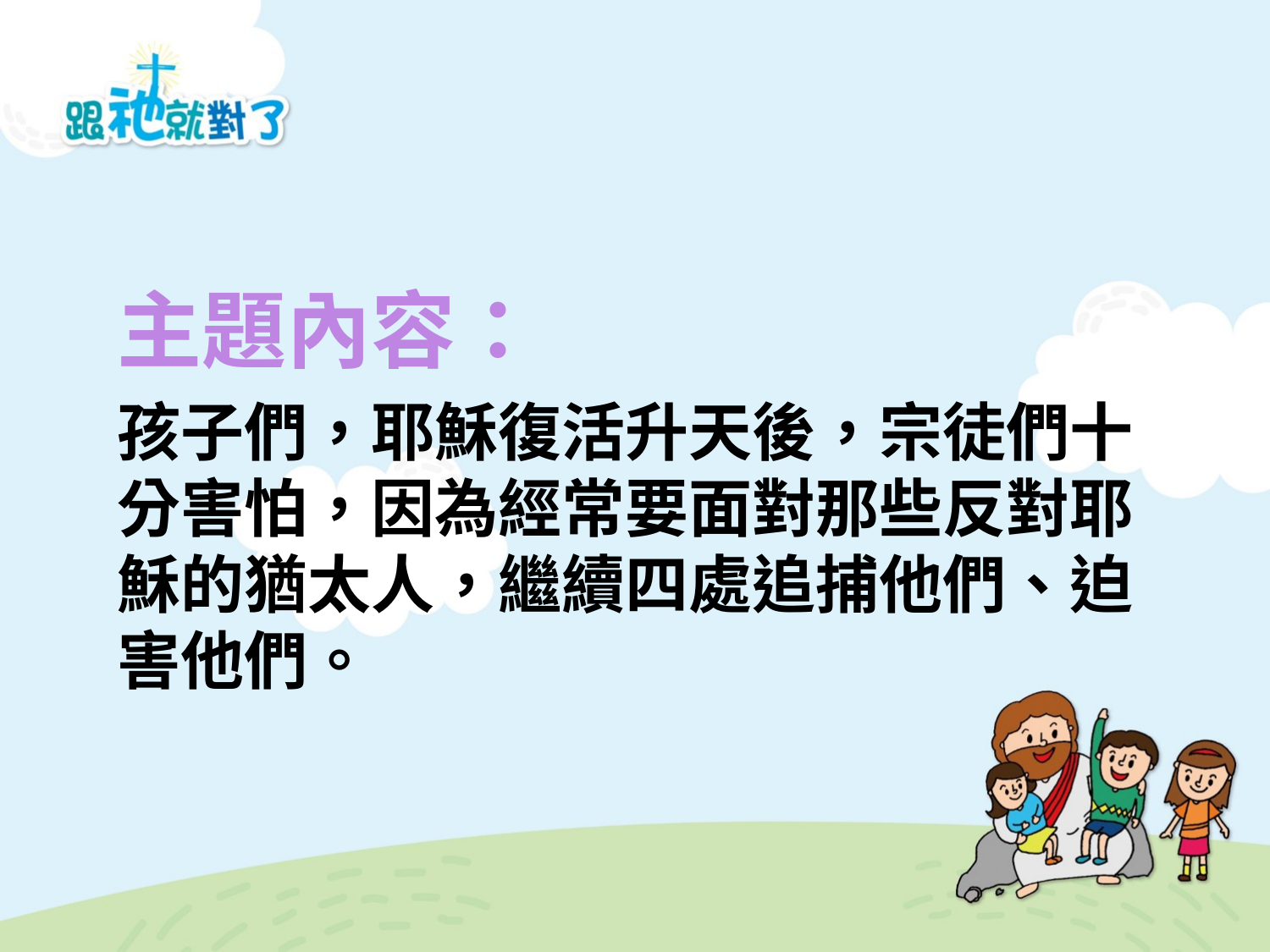

主題內容：
孩子們，耶穌復活升天後，宗徒們十分害怕，因為經常要面對那些反對耶穌的猶太人，繼續四處追捕他們、迫害他們。